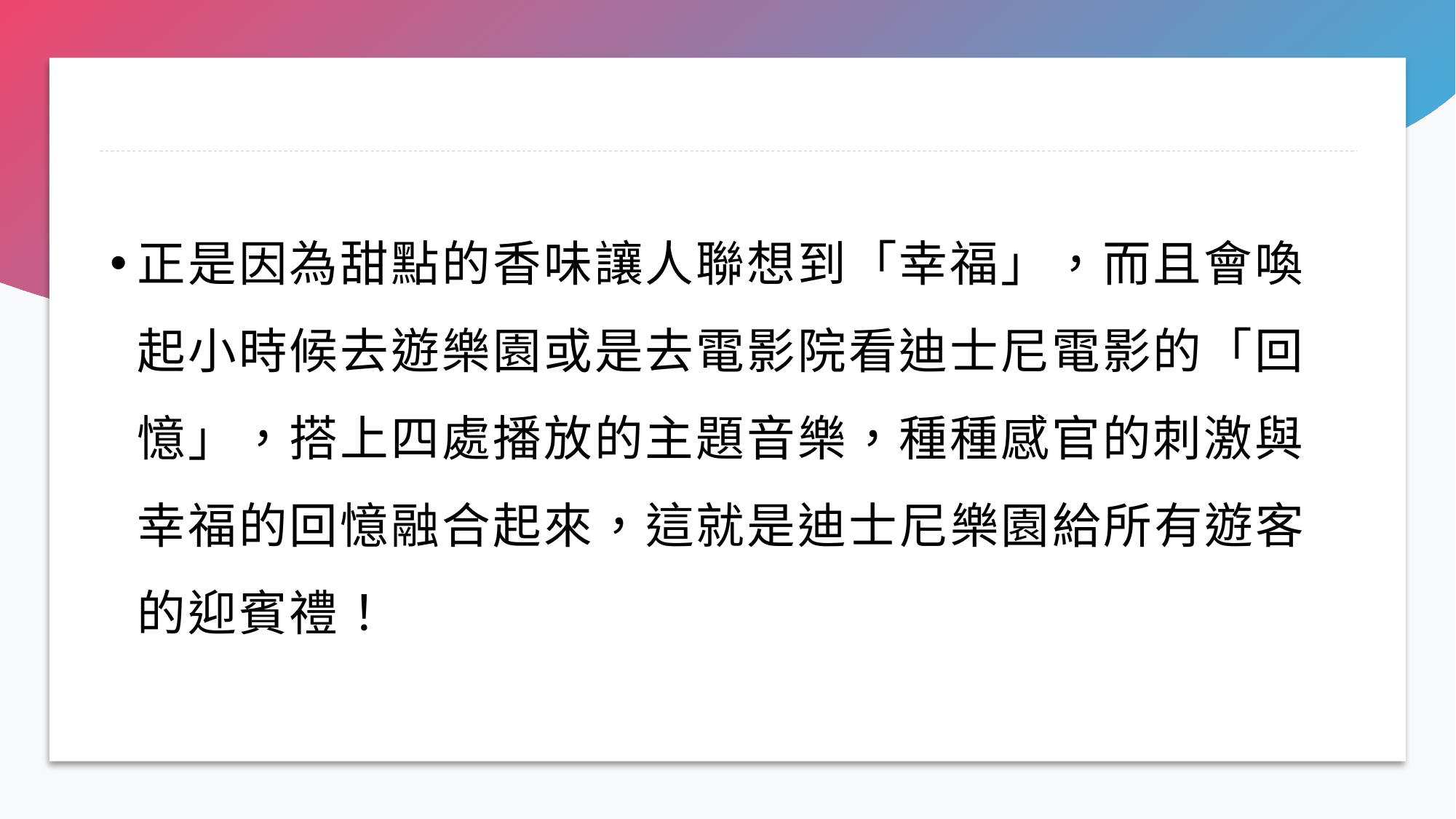

#
正是因為甜點的香味讓人聯想到「幸福」，而且會喚起小時候去遊樂園或是去電影院看迪士尼電影的「回憶」，搭上四處播放的主題音樂，種種感官的刺激與幸福的回憶融合起來，這就是迪士尼樂園給所有遊客的迎賓禮！